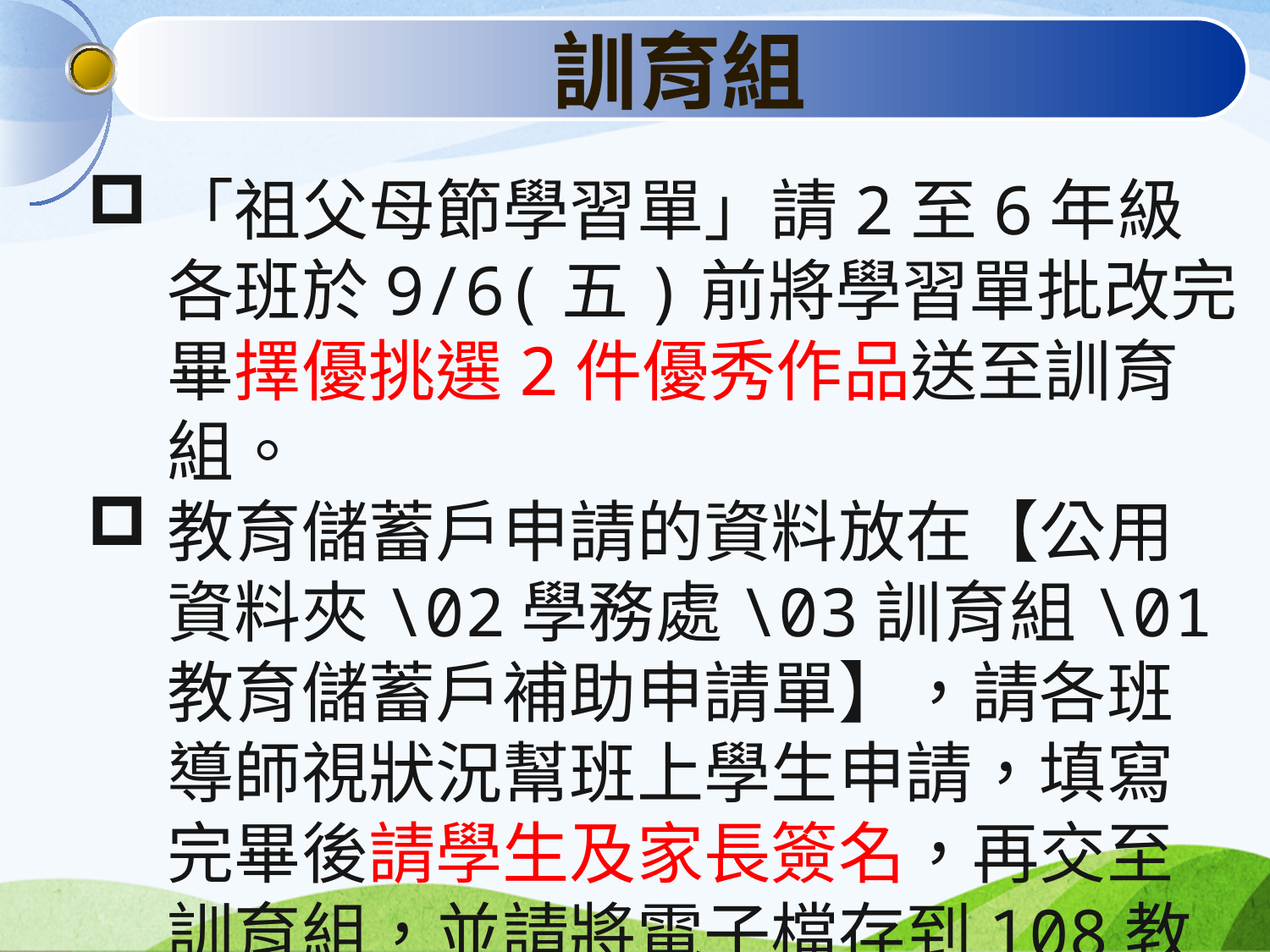

訓育組

「祖父母節學習單」請2至6年級各班於9/6(五)前將學習單批改完畢擇優挑選2件優秀作品送至訓育組。
教育儲蓄戶申請的資料放在【公用資料夾\02學務處\03訓育組\01教育儲蓄戶補助申請單】，請各班導師視狀況幫班上學生申請，填寫完畢後請學生及家長簽名，再交至訓育組，並請將電子檔存到108教育處儲蓄戶。